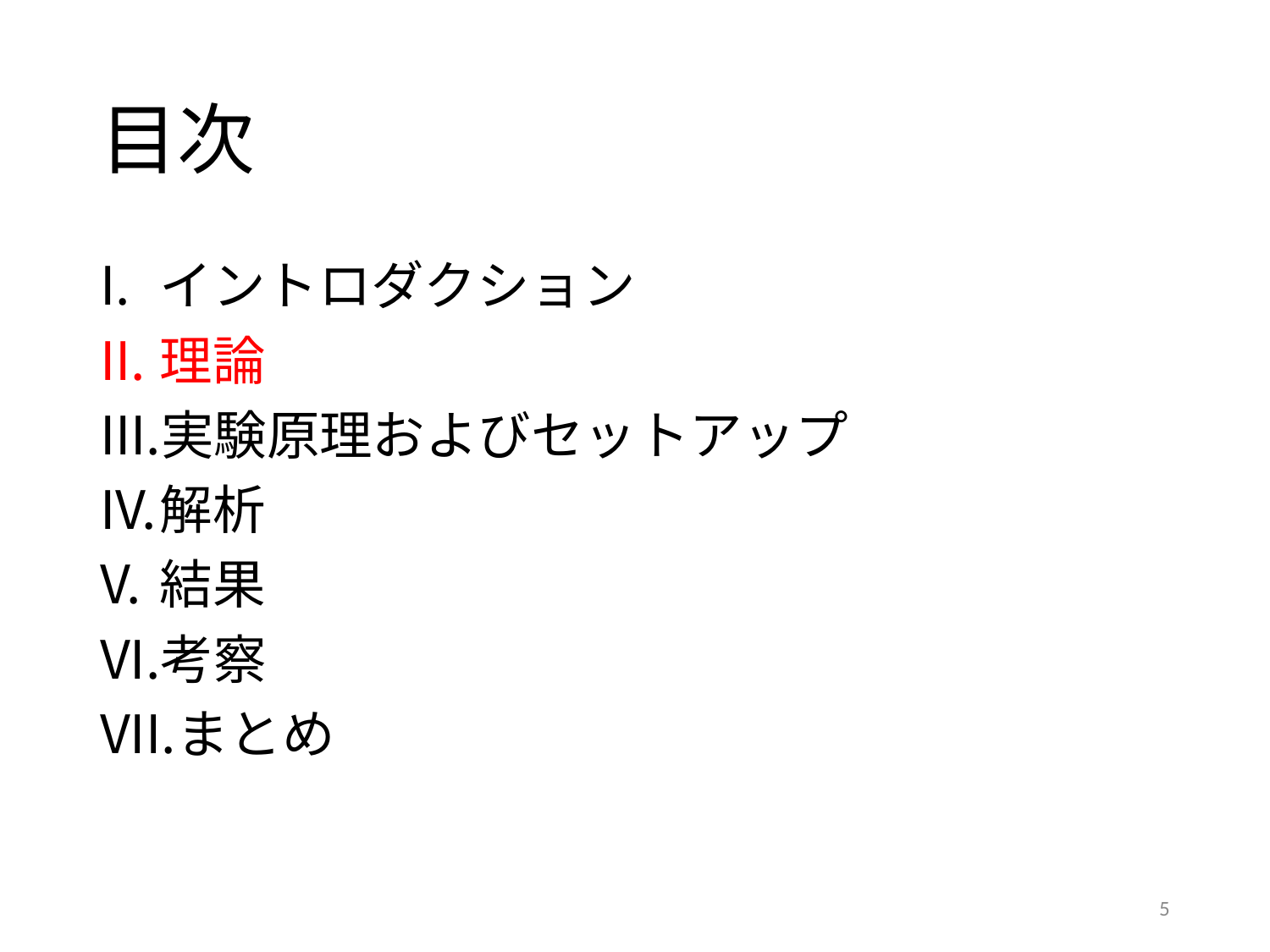

# 目次
イントロダクション
理論
実験原理およびセットアップ
解析
結果
考察
まとめ
5